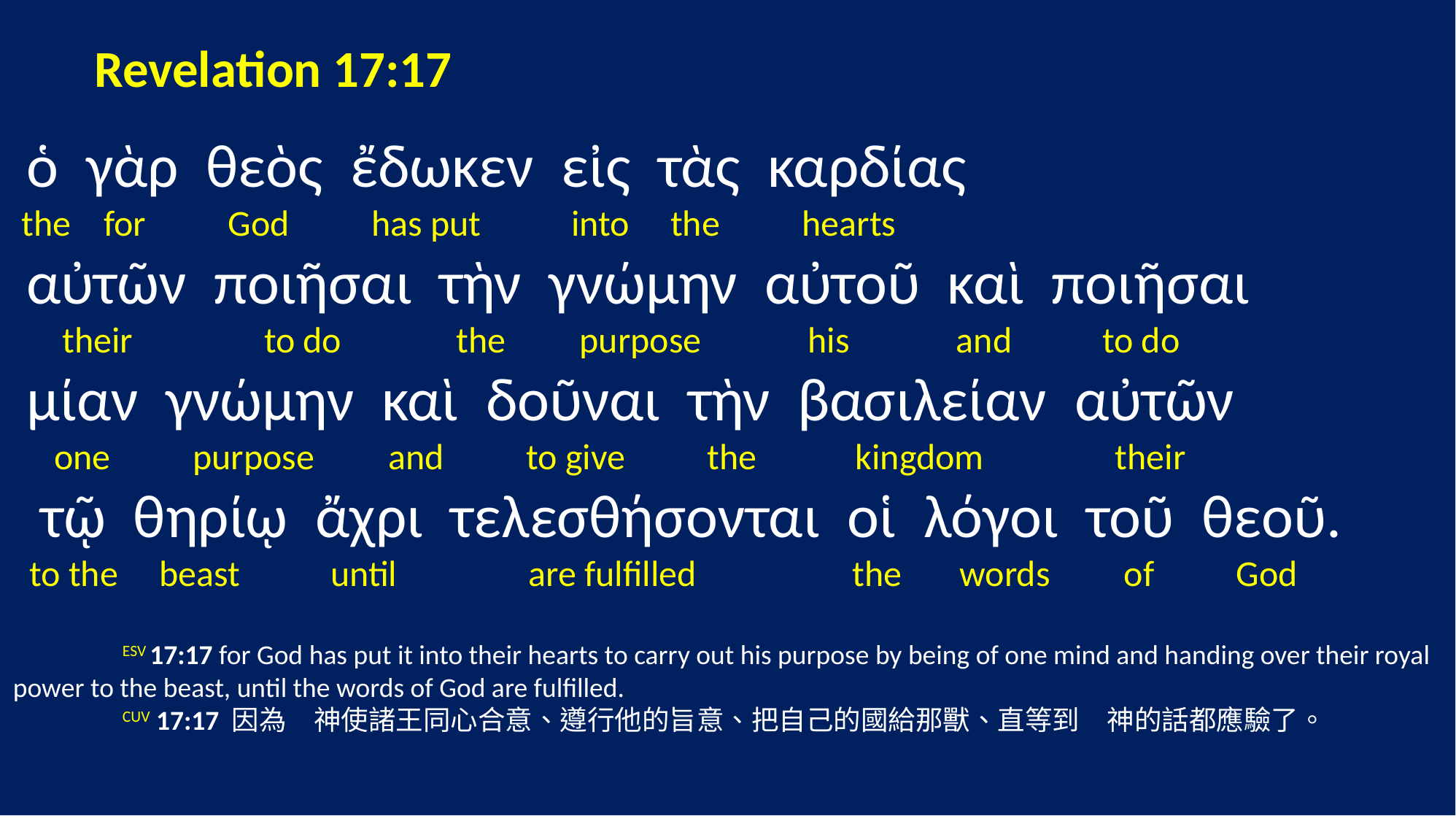

Revelation 17:17

 ὁ  γὰρ  θεὸς  ἔδωκεν  εἰς  τὰς  καρδίας
 the    for          God          has put           into     the          hearts
 αὐτῶν  ποιῆσαι  τὴν  γνώμην  αὐτοῦ  καὶ  ποιῆσαι
      their                to do              the         purpose             his             and           to do
 μίαν  γνώμην  καὶ  δοῦναι  τὴν  βασιλείαν  αὐτῶν
     one          purpose         and          to give          the            kingdom                their
  τῷ  θηρίῳ  ἄχρι  τελεσθήσονται  οἱ  λόγοι  τοῦ  θεοῦ.
  to the     beast           until                are fulfilled                   the       words         of          God

	ESV 17:17 for God has put it into their hearts to carry out his purpose by being of one mind and handing over their royal power to the beast, until the words of God are fulfilled.
	CUV 17:17 因為　神使諸王同心合意、遵行他的旨意、把自己的國給那獸、直等到　神的話都應驗了。